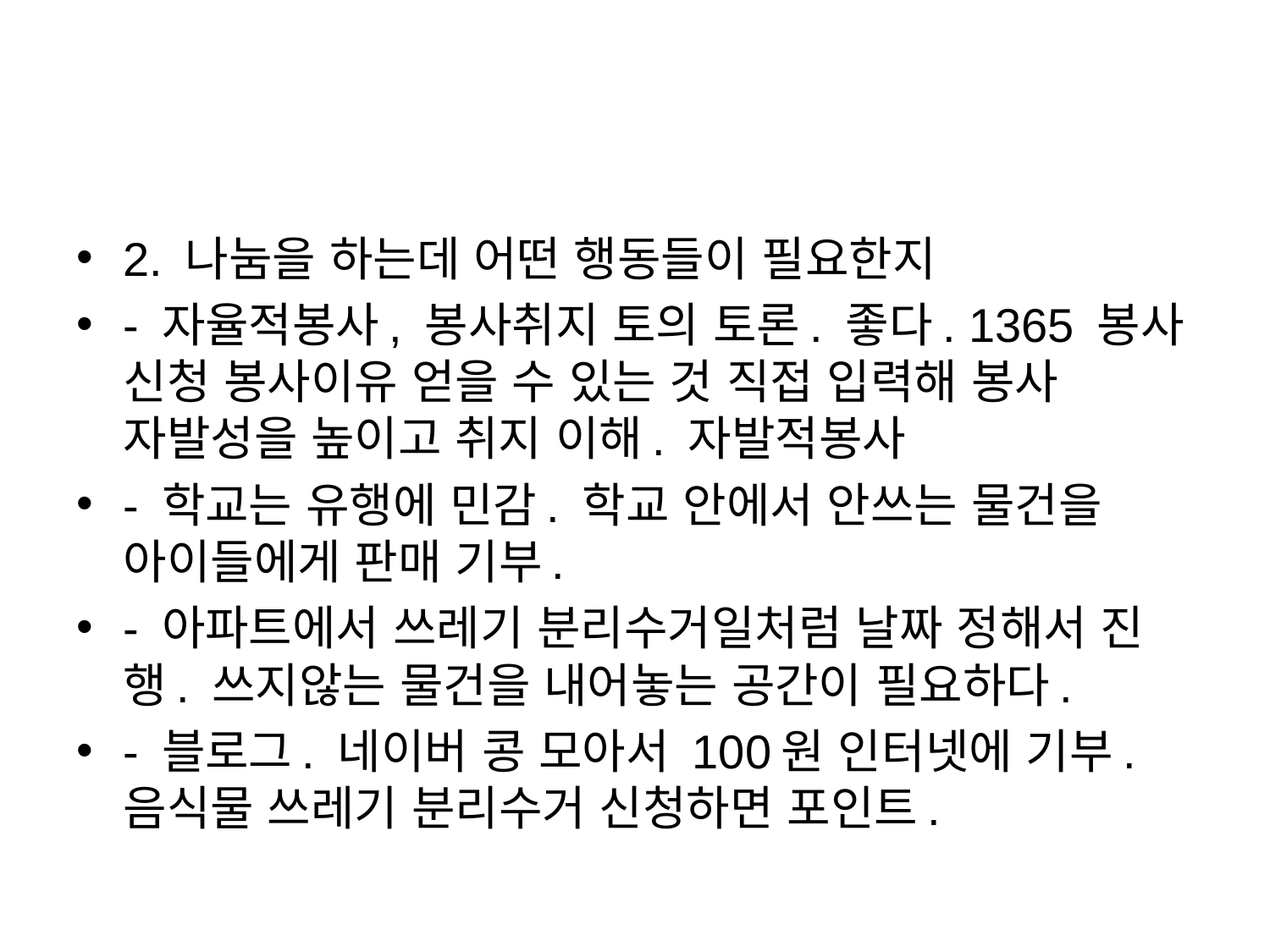

#
2. 나눔을 하는데 어떤 행동들이 필요한지
- 자율적봉사, 봉사취지 토의 토론. 좋다. 1365 봉사 신청 봉사이유 얻을 수 있는 것 직접 입력해 봉사 자발성을 높이고 취지 이해. 자발적봉사
- 학교는 유행에 민감. 학교 안에서 안쓰는 물건을 아이들에게 판매 기부.
- 아파트에서 쓰레기 분리수거일처럼 날짜 정해서 진행. 쓰지않는 물건을 내어놓는 공간이 필요하다.
- 블로그. 네이버 콩 모아서 100원 인터넷에 기부. 음식물 쓰레기 분리수거 신청하면 포인트.